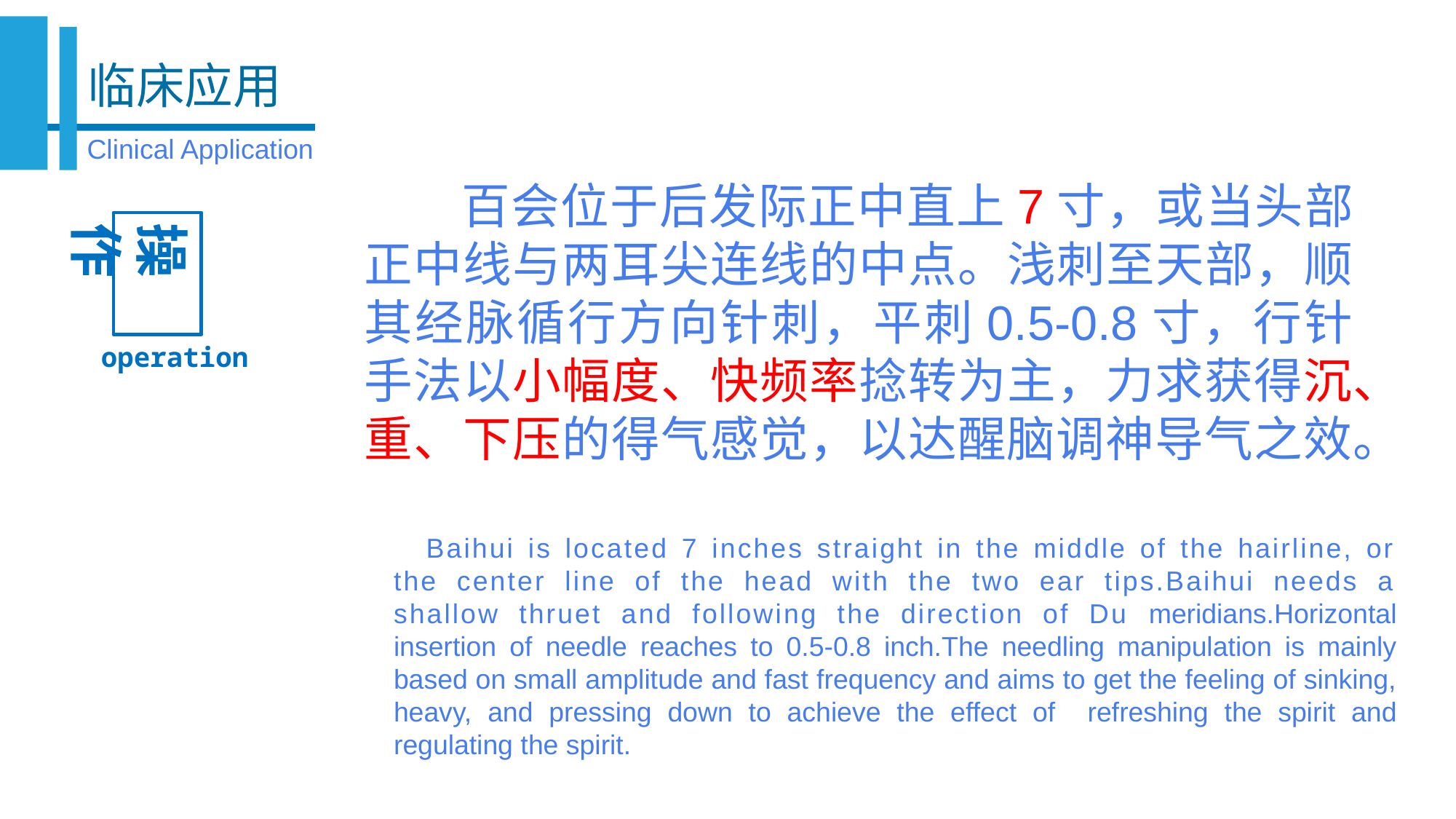

临床应用
Clinical Application
百会位于后发际正中直上7寸，或当头部正中线与两耳尖连线的中点。浅刺至天部，顺其经脉循行方向针刺，平刺0.5-0.8寸，行针手法以小幅度、快频率捻转为主，力求获得沉、重、下压的得气感觉，以达醒脑调神导气之效。
操作
operation

   Baihui is located 7 inches straight in the middle of the hairline, or the center line of the head with the two ear tips.Baihui needs a shallow thruet and following the direction of Du meridians.Horizontal insertion of needle reaches to 0.5-0.8 inch.The needling manipulation is mainly based on small amplitude and fast frequency and aims to get the feeling of sinking, heavy, and pressing down to achieve the effect of  refreshing the spirit and regulating the spirit.